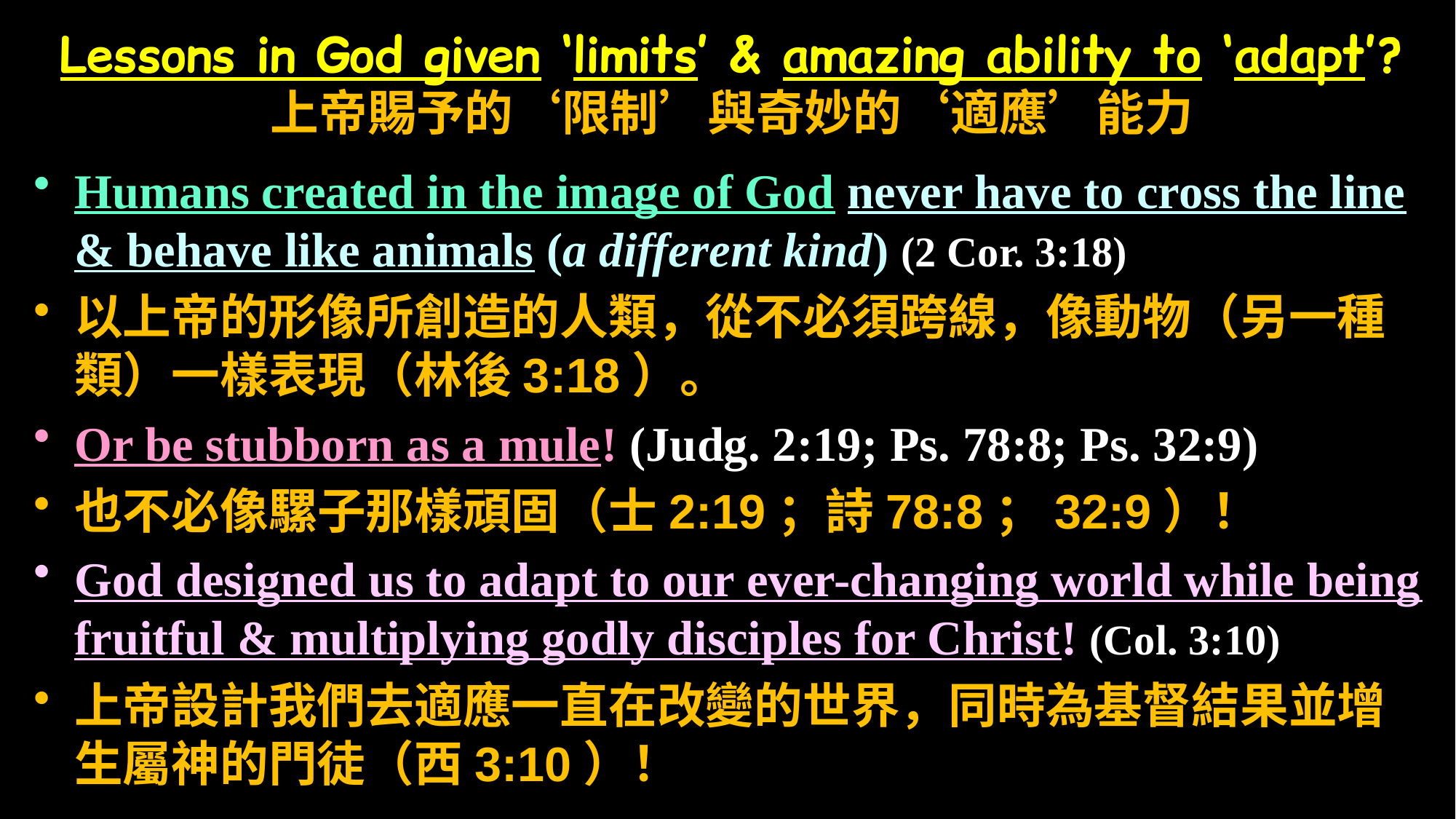

# Lessons in God given ‘limits’ & amazing ability to ‘adapt’? 上帝賜予的‘限制’與奇妙的‘適應’能力
Humans created in the image of God never have to cross the line & behave like animals (a different kind) (2 Cor. 3:18)
以上帝的形像所創造的人類，從不必須跨線，像動物（另一種類）一樣表現（林後3:18）。
Or be stubborn as a mule! (Judg. 2:19; Ps. 78:8; Ps. 32:9)
也不必像騾子那樣頑固（士2:19；詩78:8；32:9）！
God designed us to adapt to our ever-changing world while being fruitful & multiplying godly disciples for Christ! (Col. 3:10)
上帝設計我們去適應一直在改變的世界，同時為基督結果並增生屬神的門徒（西3:10）！